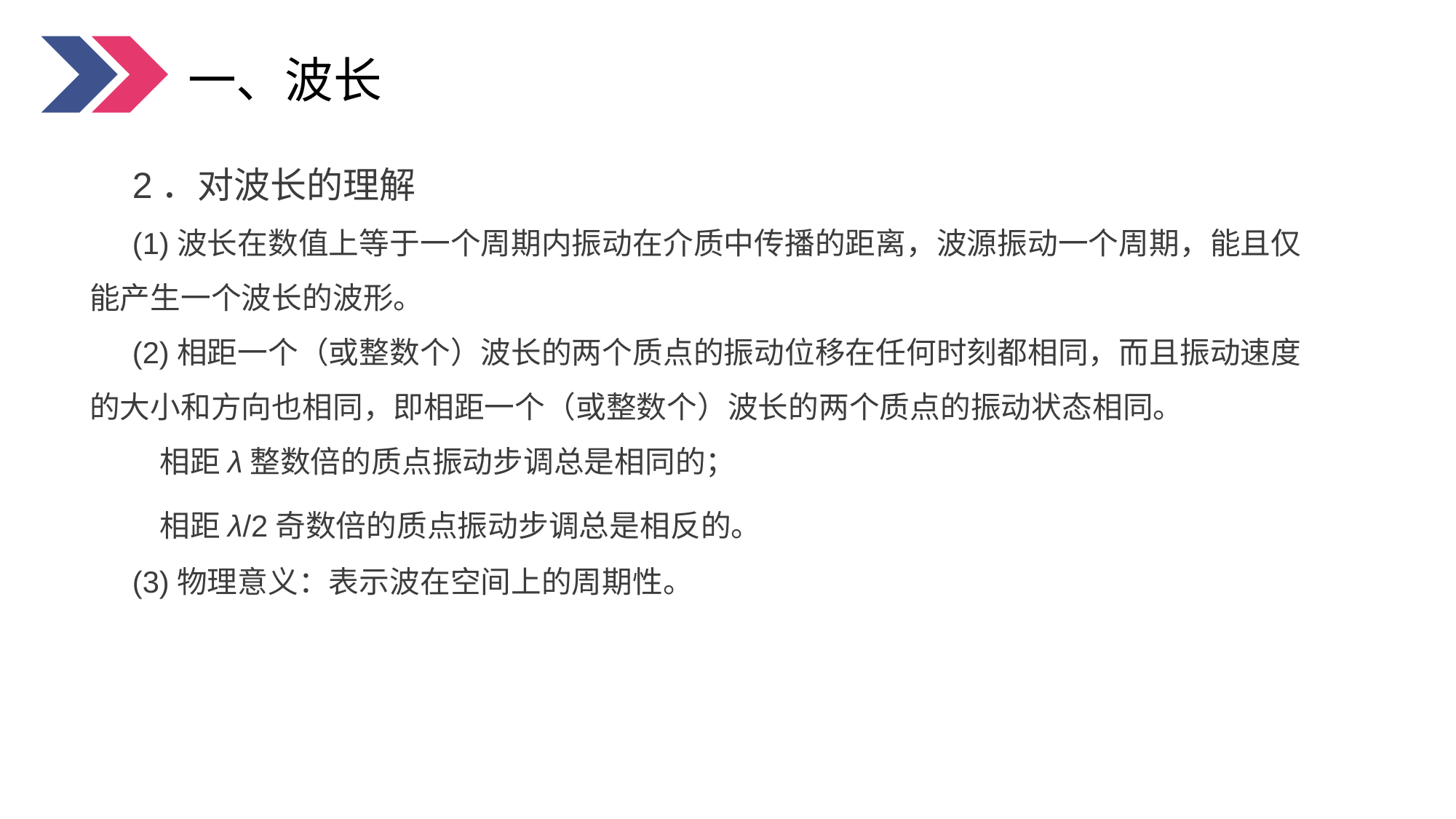

一、波长
2．对波长的理解
(1)波长在数值上等于一个周期内振动在介质中传播的距离，波源振动一个周期，能且仅能产生一个波长的波形。
(2)相距一个（或整数个）波长的两个质点的振动位移在任何时刻都相同，而且振动速度的大小和方向也相同，即相距一个（或整数个）波长的两个质点的振动状态相同。
   相距λ整数倍的质点振动步调总是相同的；
   相距λ/2奇数倍的质点振动步调总是相反的。
(3)物理意义：表示波在空间上的周期性。